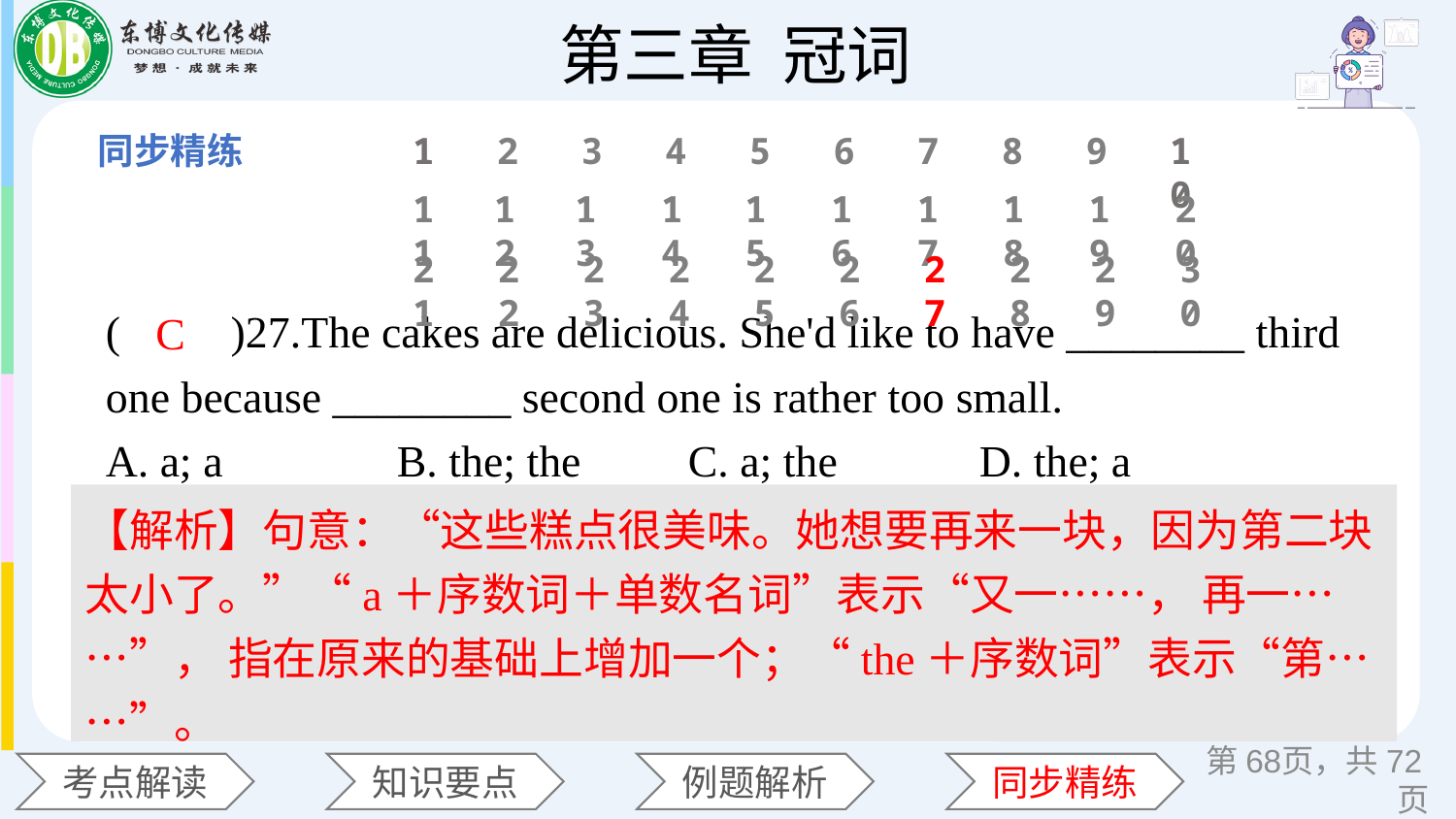

1
2
3
4
5
6
7
8
9
10
11
12
13
14
15
16
17
18
19
20
21
22
23
24
25
26
27
28
29
30
(　　)27.The cakes are delicious. She'd like to have ________ third one because ________ second one is rather too small.
A. a; a    	B. the; the	C. a; the    	D. the; a

C
【解析】句意：“这些糕点很美味。她想要再来一块，因为第二块太小了。”“a＋序数词＋单数名词”表示“又一……， 再一……”， 指在原来的基础上增加一个；“the＋序数词”表示“第……”。
第68页，共72页